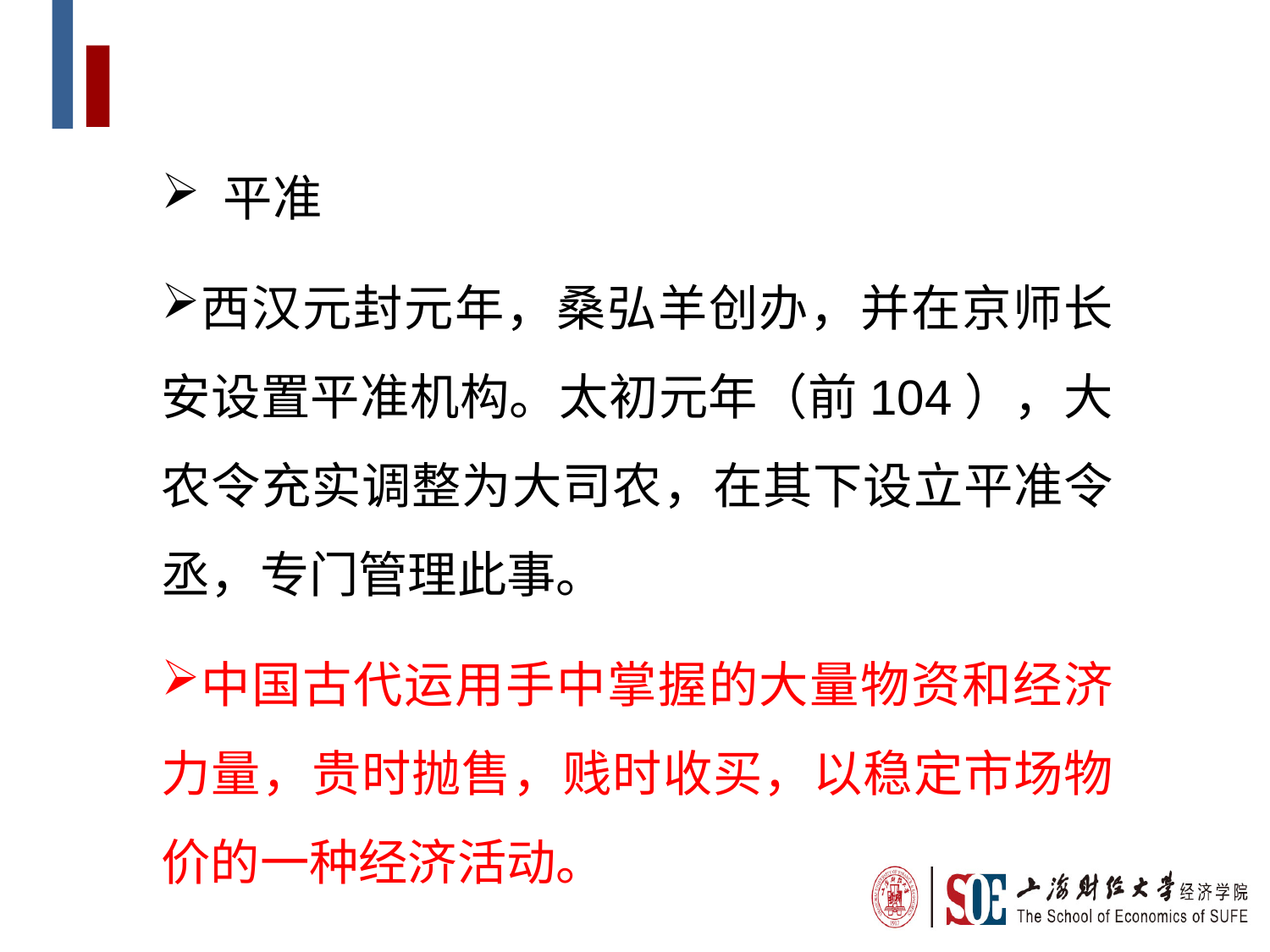

平准
西汉元封元年，桑弘羊创办，并在京师长安设置平准机构。太初元年（前104），大农令充实调整为大司农，在其下设立平准令丞，专门管理此事。
中国古代运用手中掌握的大量物资和经济力量，贵时抛售，贱时收买，以稳定市场物价的一种经济活动。